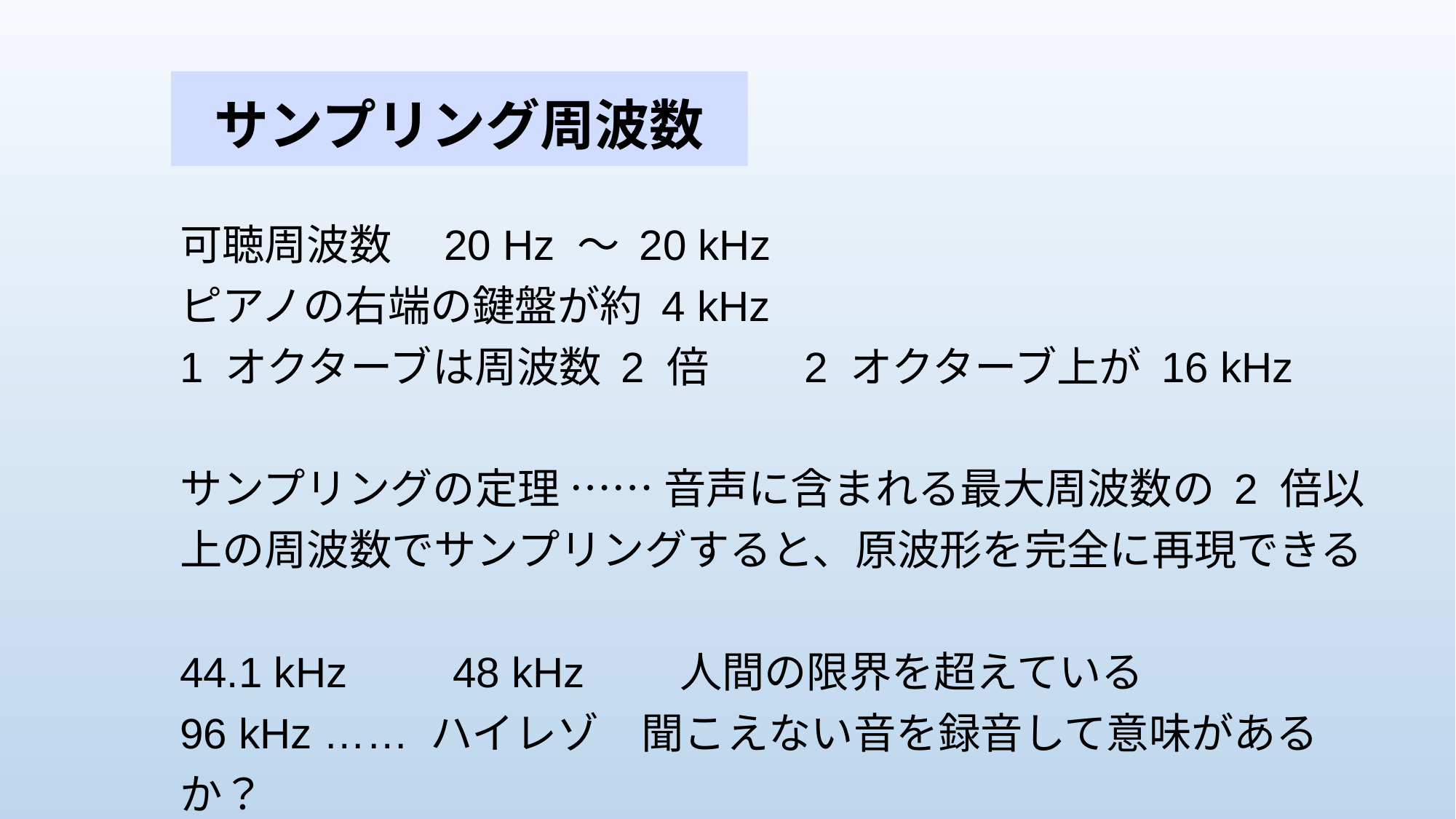

# サンプリング周波数
可聴周波数　20 Hz ～ 20 kHz
ピアノの右端の鍵盤が約 4 kHz
1 オクターブは周波数 2 倍　　2 オクターブ上が 16 kHz

サンプリングの定理 …… 音声に含まれる最大周波数の 2 倍以上の周波数でサンプリングすると、原波形を完全に再現できる

44.1 kHz　　48 kHz　　人間の限界を超えている
96 kHz …… ハイレゾ　聞こえない音を録音して意味があるか？